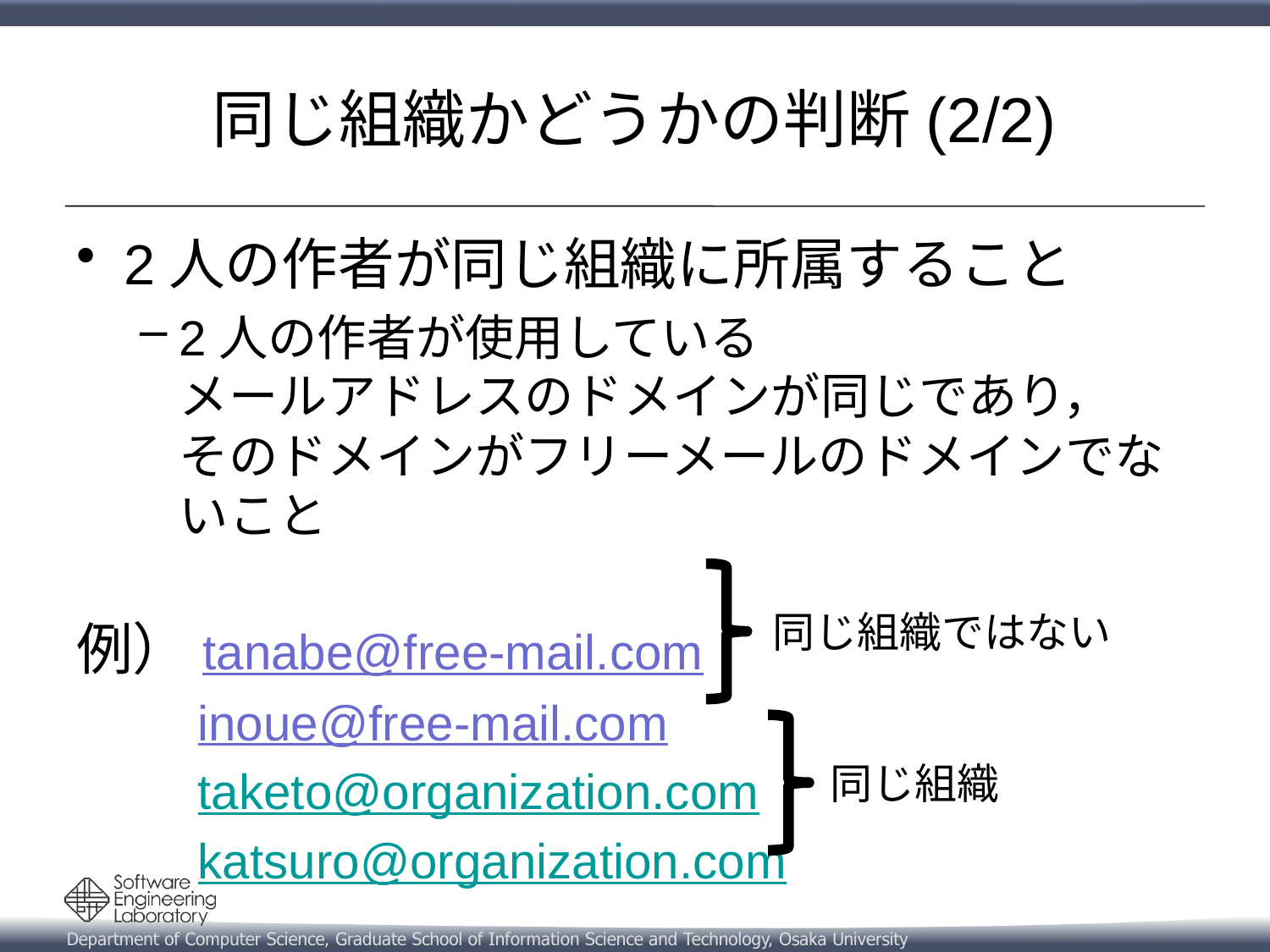

# 同じ組織かどうかの判断(2/2)
2人の作者が同じ組織に所属すること
2人の作者が使用している
メールアドレスのドメインが同じであり，
そのドメインがフリーメールのドメインでないこと
例）tanabe@free-mail.com
　　 inoue@free-mail.com
　　 taketo@organization.com
　　 katsuro@organization.com

同じ組織ではない

同じ組織